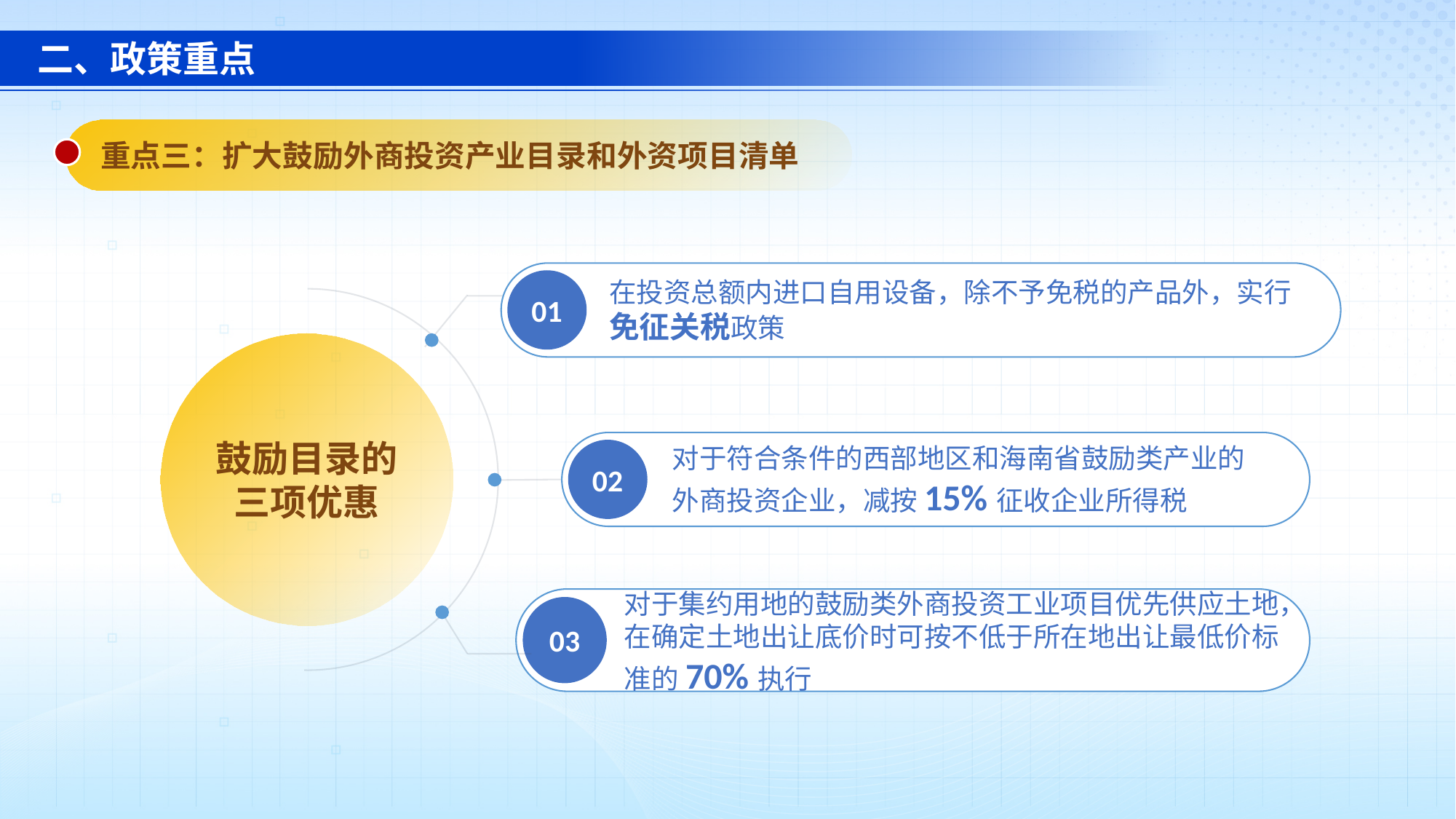

二、政策重点

 重点三：扩大鼓励外商投资产业目录和外资项目清单

在投资总额内进口自用设备，除不予免税的产品外，实行免征关税政策
01

鼓励目录的
三项优惠

对于符合条件的西部地区和海南省鼓励类产业的外商投资企业，减按15%征收企业所得税
02

对于集约用地的鼓励类外商投资工业项目优先供应土地，在确定土地出让底价时可按不低于所在地出让最低价标准的70%执行
03